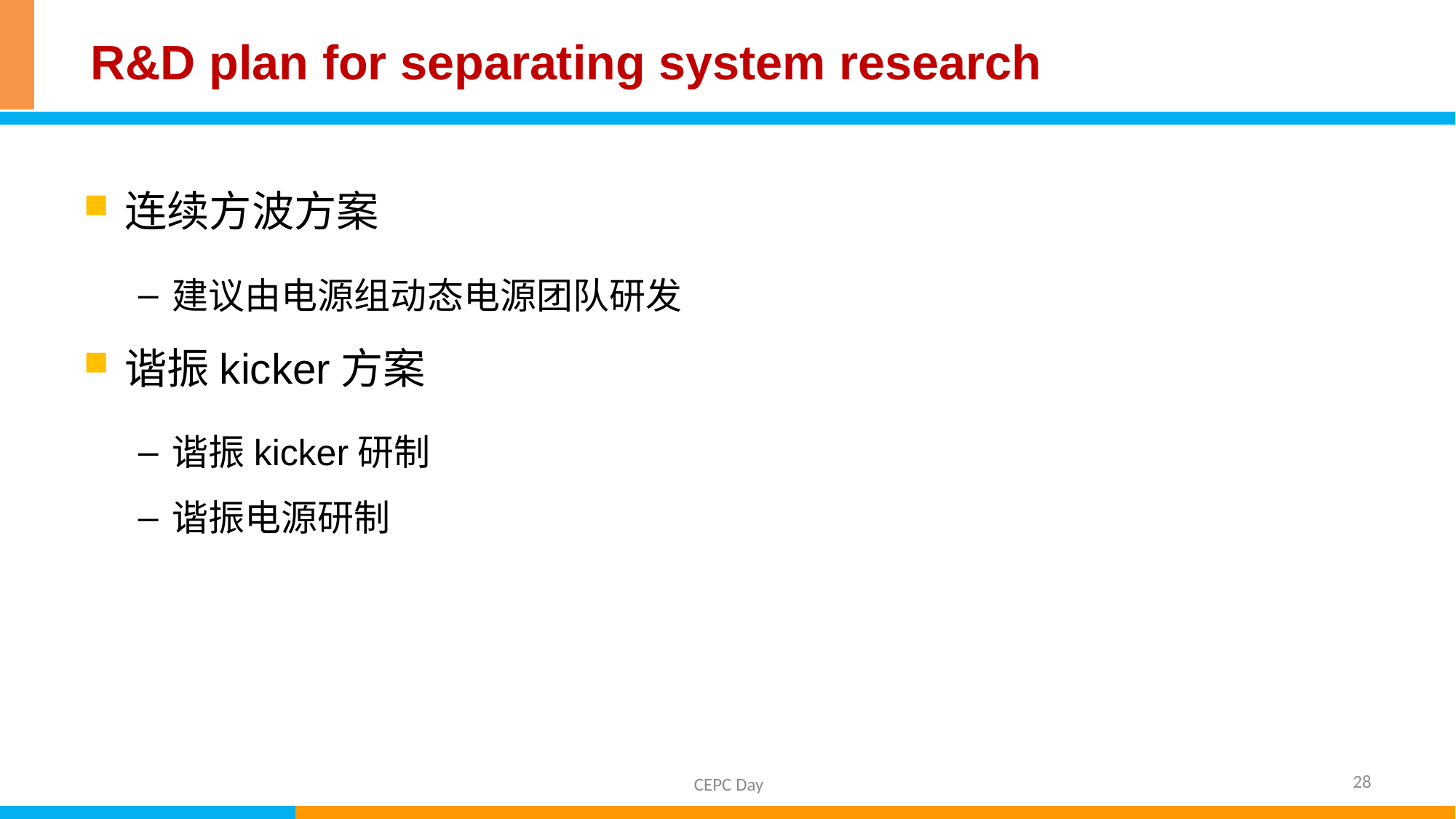

# R&D plan for separating system research
连续方波方案
建议由电源组动态电源团队研发
谐振kicker方案
谐振kicker研制
谐振电源研制

28
CEPC Day